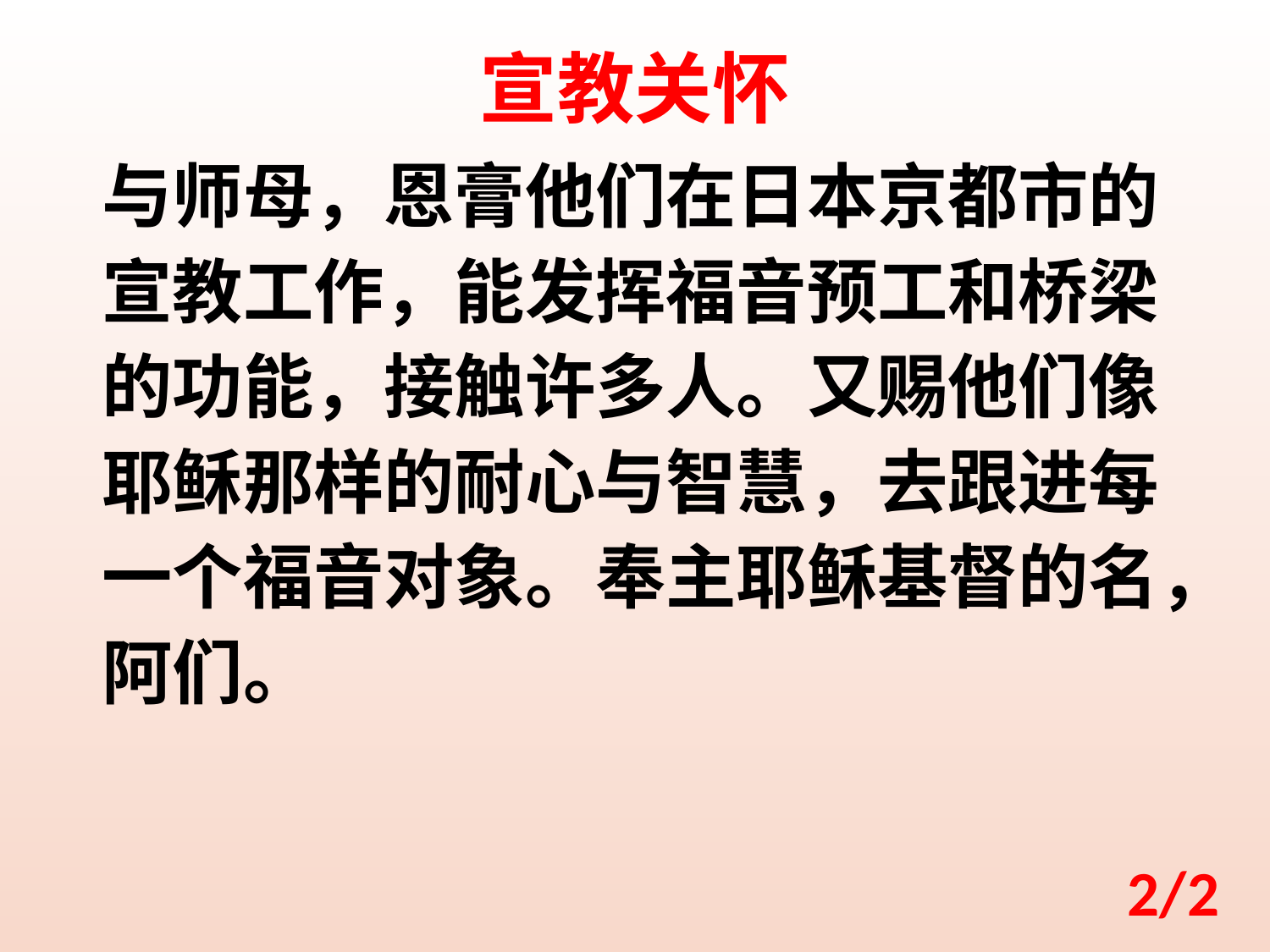

宣教关怀
与师母，恩膏他们在日本京都市的宣教工作，能发挥福音预工和桥梁的功能，接触许多人。又赐他们像耶稣那样的耐心与智慧，去跟进每一个福音对象。奉主耶稣基督的名，阿们。
2/2